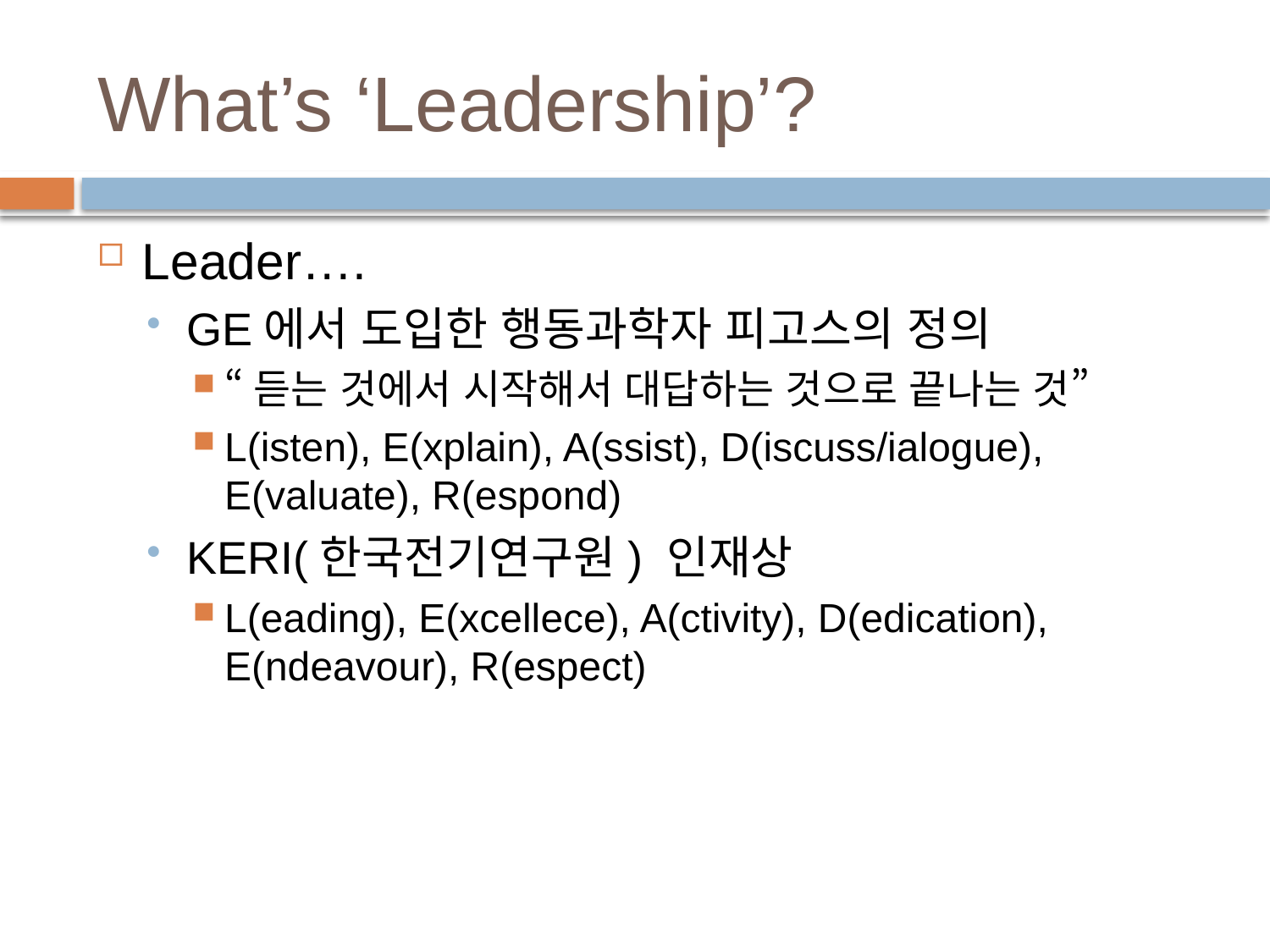

# What’s ‘Leadership’?
Leader….
GE에서 도입한 행동과학자 피고스의 정의
“듣는 것에서 시작해서 대답하는 것으로 끝나는 것”
L(isten), E(xplain), A(ssist), D(iscuss/ialogue), E(valuate), R(espond)
KERI(한국전기연구원) 인재상
L(eading), E(xcellece), A(ctivity), D(edication), E(ndeavour), R(espect)